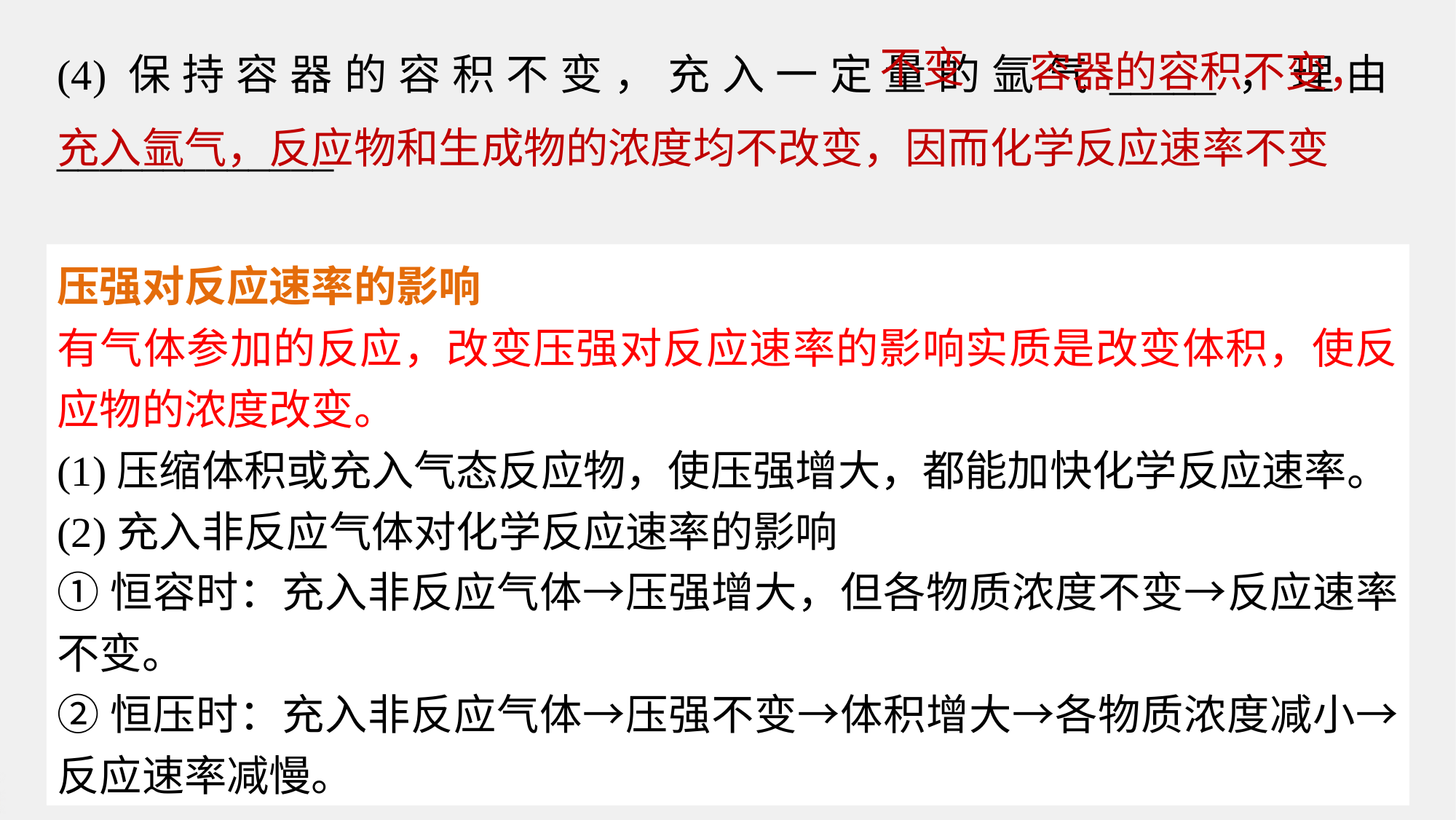

容器的容积不变，充入氩气，反应物和生成物的浓度均不改变，因而化学反应速率不变
(4)保持容器的容积不变，充入一定量的氩气_____，理由_____________
_______________________________________________________________
_____。
不变
压强对反应速率的影响
有气体参加的反应，改变压强对反应速率的影响实质是改变体积，使反应物的浓度改变。
(1)压缩体积或充入气态反应物，使压强增大，都能加快化学反应速率。
(2)充入非反应气体对化学反应速率的影响
①恒容时：充入非反应气体→压强增大，但各物质浓度不变→反应速率不变。
②恒压时：充入非反应气体→压强不变→体积增大→各物质浓度减小→反应速率减慢。